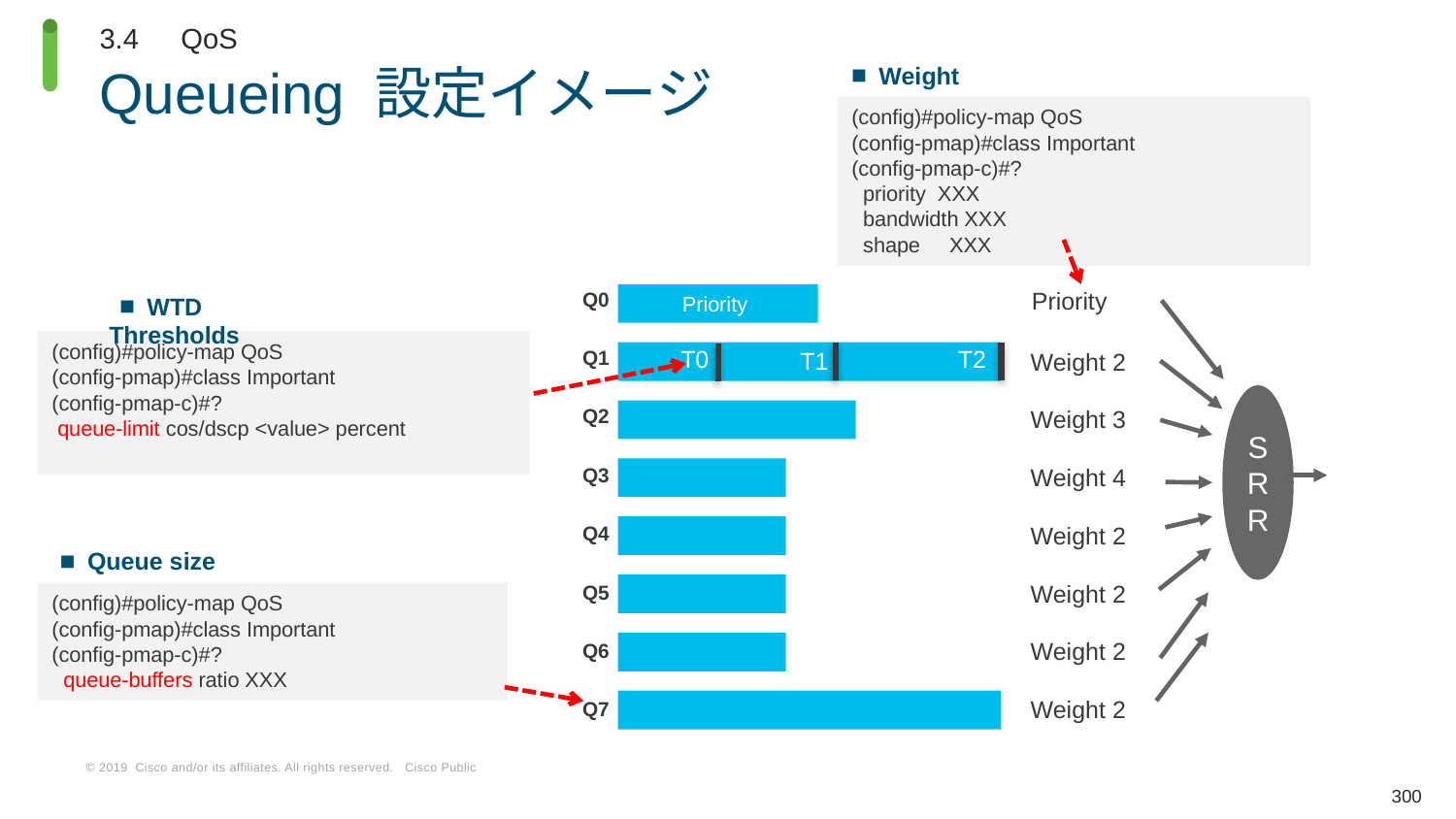

3.4　QoS
Weight
# Queueing 設定イメージ
(config)#policy-map QoS
(config-pmap)#class Important
(config-pmap-c)#?
  priority  XXX
  bandwidth XXX
  shape     XXX
Priority
Q0
WTD Thresholds
Priority
(config)#policy-map QoS
(config-pmap)#class Important
(config-pmap-c)#?
 queue-limit cos/dscp <value> percent
T0
T2
Q1
T1
Weight 2

S
R
R
Q2
Weight 3

Q3
Weight 4

Weight 2
Q4

Queue size
Weight 2
Q5

(config)#policy-map QoS
(config-pmap)#class Important
(config-pmap-c)#?
  queue-buffers ratio XXX
Weight 2
Q6

Weight 2
Q7

300